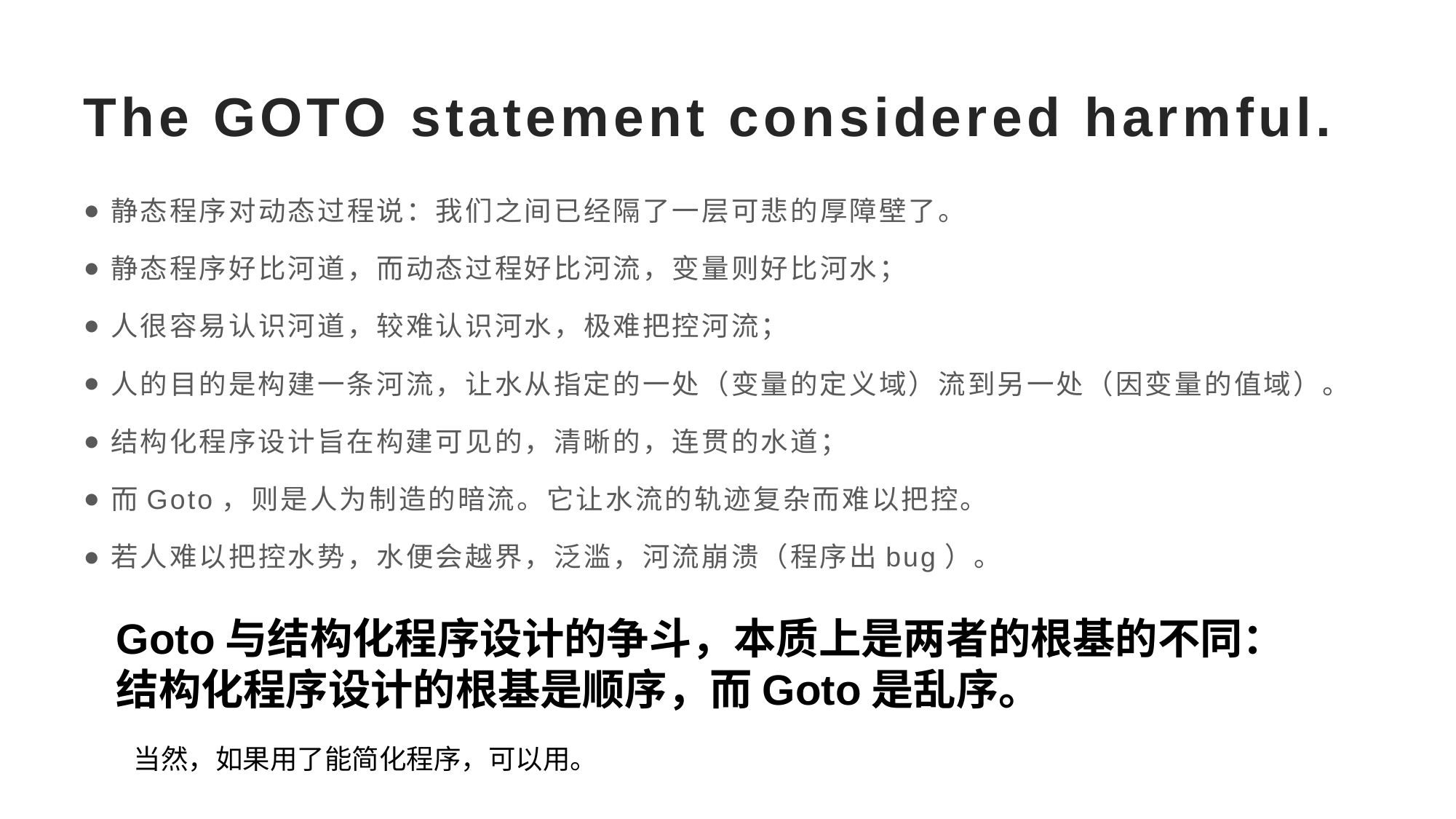

# The GOTO statement considered harmful.
静态程序对动态过程说：我们之间已经隔了一层可悲的厚障壁了。
静态程序好比河道，而动态过程好比河流，变量则好比河水；
人很容易认识河道，较难认识河水，极难把控河流；
人的目的是构建一条河流，让水从指定的一处（变量的定义域）流到另一处（因变量的值域）。
结构化程序设计旨在构建可见的，清晰的，连贯的水道；
而Goto，则是人为制造的暗流。它让水流的轨迹复杂而难以把控。
若人难以把控水势，水便会越界，泛滥，河流崩溃（程序出bug）。
Goto与结构化程序设计的争斗，本质上是两者的根基的不同：
结构化程序设计的根基是顺序，而Goto是乱序。
当然，如果用了能简化程序，可以用。